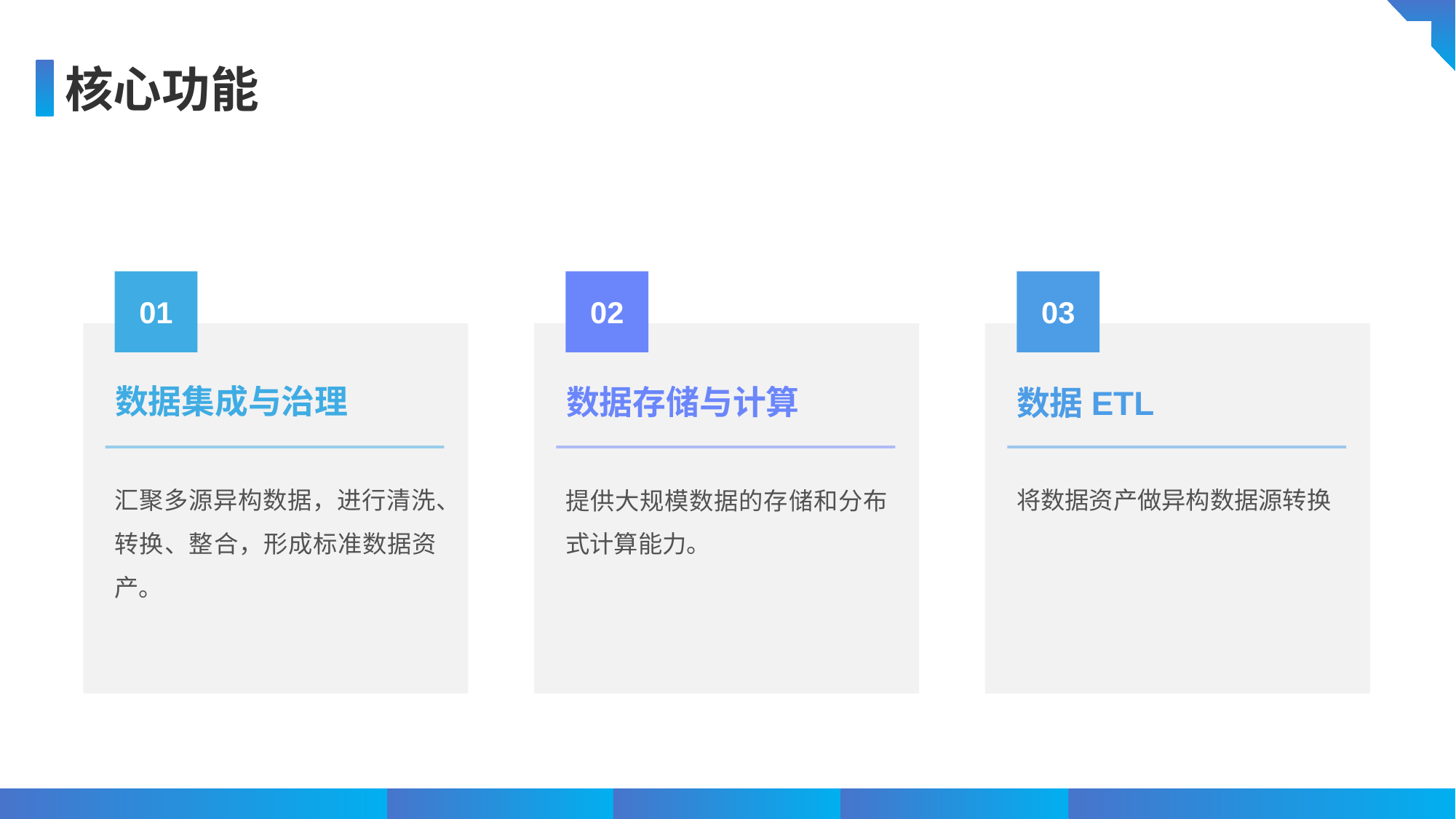

核心功能

01
02
03

数据集成与治理
数据存储与计算​
数据ETL
汇聚多源异构数据，进行清洗、转换、整合，形成标准数据资产。
将数据资产做异构数据源转换
提供大规模数据的存储和分布式计算能力。